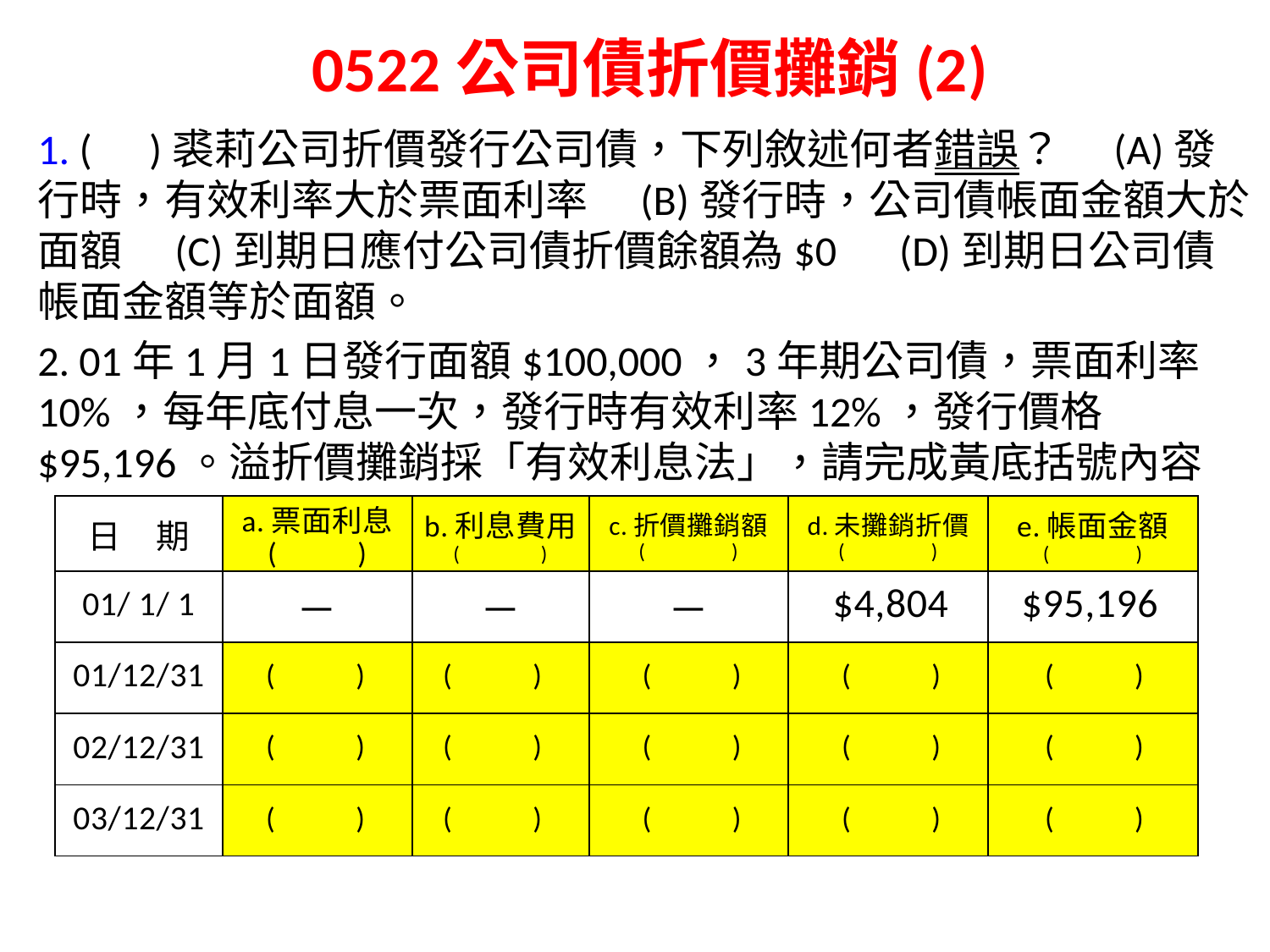

# 0522公司債折價攤銷(2)
1. (      )裘莉公司折價發行公司債，下列敘述何者錯誤？　(A)發行時，有效利率大於票面利率　(B)發行時，公司債帳面金額大於面額　(C)到期日應付公司債折價餘額為$0　(D)到期日公司債帳面金額等於面額。
2. 01年1月1日發行面額$100,000，3年期公司債，票面利率10%，每年底付息一次，發行時有效利率12%，發行價格$95,196。溢折價攤銷採「有效利息法」，請完成黃底括號內容

| 日　期 | a.票面利息 ( ) | b.利息費用 ( ) | c.折價攤銷額 ( ) | d.未攤銷折價 ( ) | e.帳面金額 ( ) |
| --- | --- | --- | --- | --- | --- |
| 01/ 1/ 1 | － | － | － | $4,804 | $95,196 |
| 01/12/31 | ( ) | ( ) | ( ) | ( ) | ( ) |
| 02/12/31 | ( ) | ( ) | ( ) | ( ) | ( ) |
| 03/12/31 | ( ) | ( ) | ( ) | ( ) | ( ) |